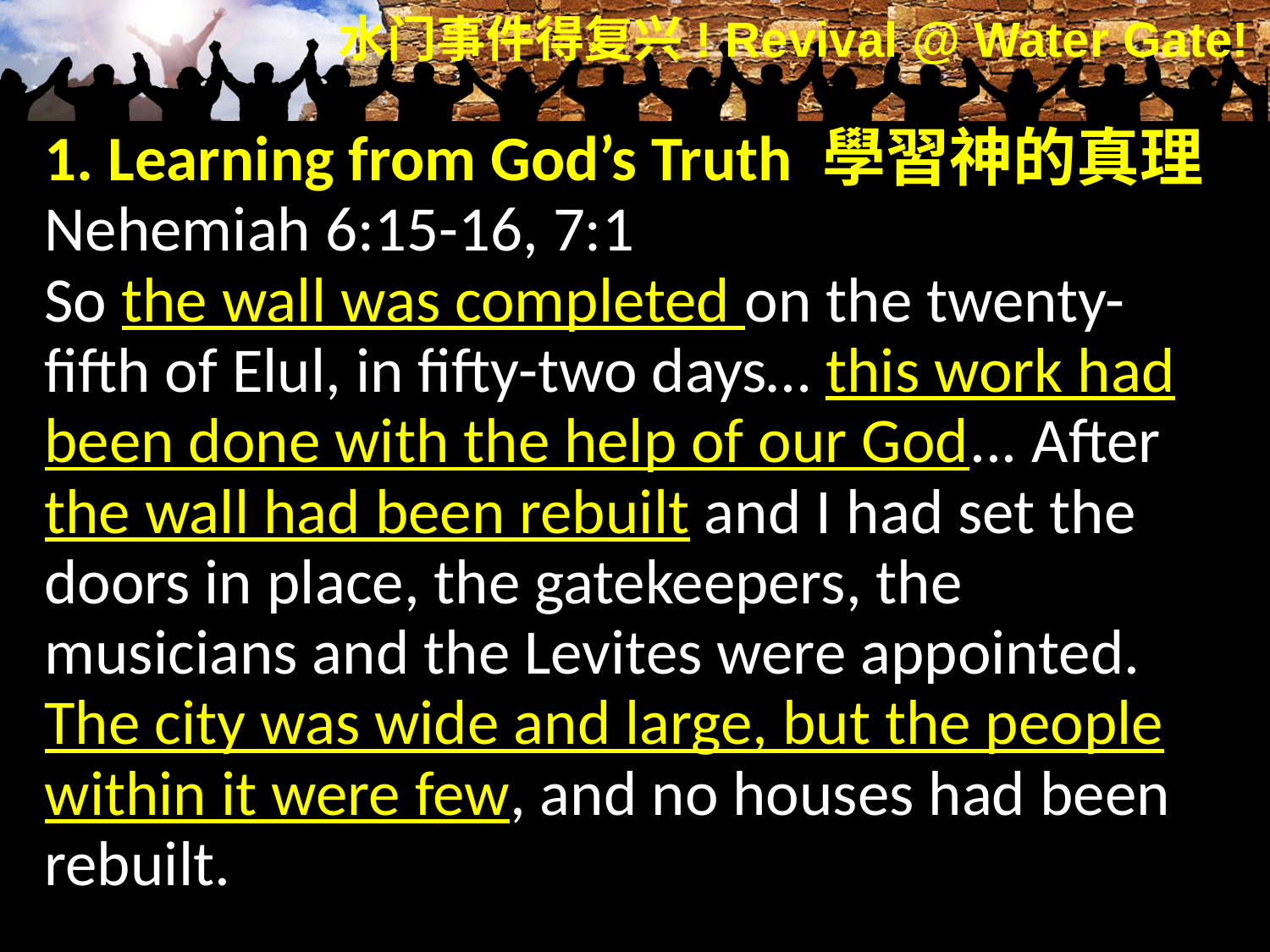

1. Learning from God’s Truth 學習神的真理
Nehemiah 6:15-16, 7:1
So the wall was completed on the twenty-fifth of Elul, in fifty-two days… this work had been done with the help of our God... After the wall had been rebuilt and I had set the doors in place, the gatekeepers, the musicians and the Levites were appointed.
The city was wide and large, but the people within it were few, and no houses had been rebuilt.